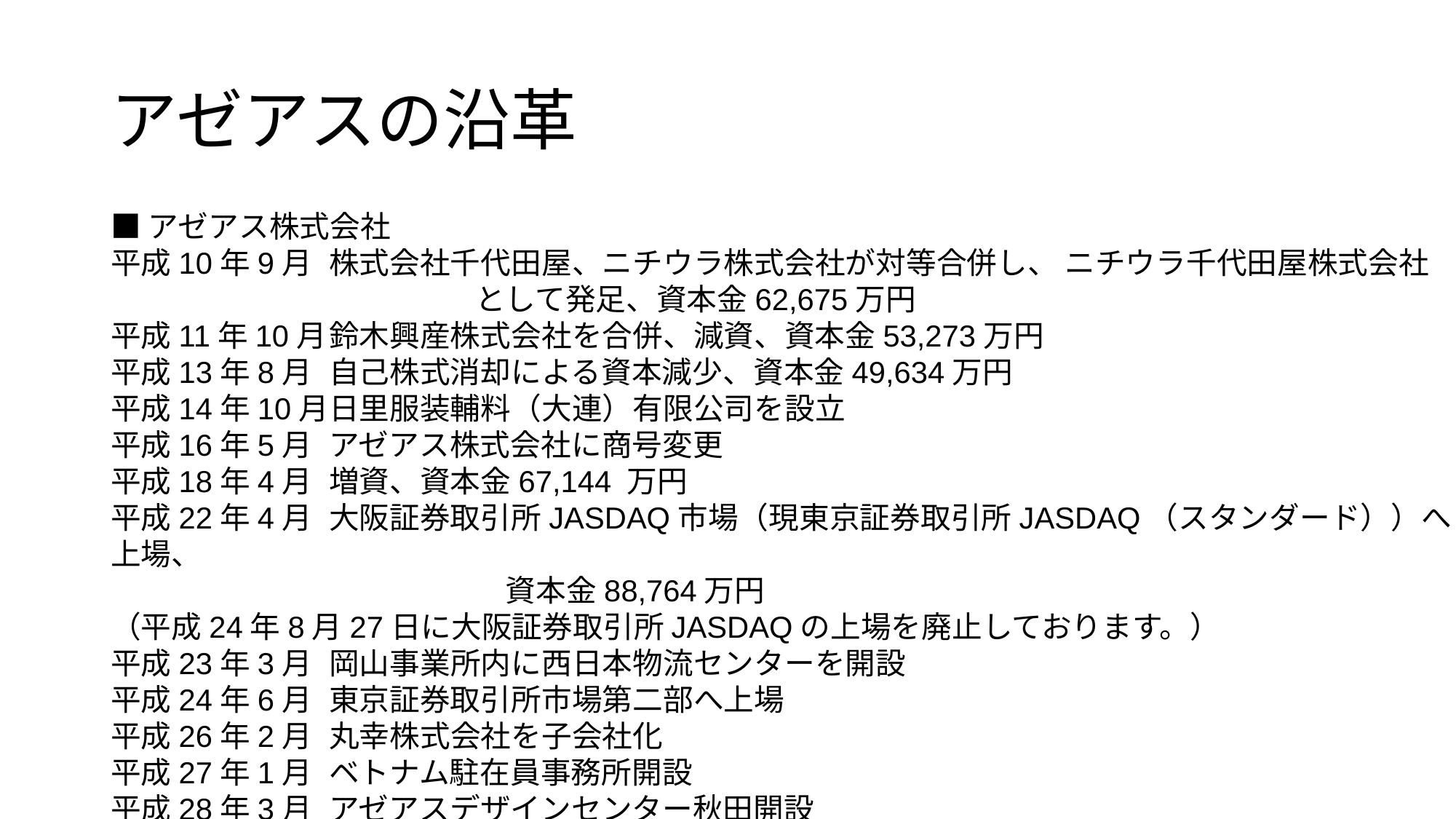

# アゼアスの沿革
■アゼアス株式会社
平成10年9月	株式会社千代田屋、ニチウラ株式会社が対等合併し、 ニチウラ千代田屋株式会社
　　　　　　　　　　　　として発足、資本金62,675万円
平成11年10月	鈴木興産株式会社を合併、減資、資本金53,273万円
平成13年8月	自己株式消却による資本減少、資本金49,634万円
平成14年10月	日里服装輔料（大連）有限公司を設立
平成16年5月	アゼアス株式会社に商号変更
平成18年4月	増資、資本金67,144 万円
平成22年4月	大阪証券取引所JASDAQ市場（現東京証券取引所JASDAQ（スタンダード））へ上場、
　　　　　　　　　　　　　資本金88,764万円
（平成24年8月27日に大阪証券取引所JASDAQの上場を廃止しております。）
平成23年3月	岡山事業所内に西日本物流センターを開設
平成24年6月	東京証券取引所市場第二部へ上場
平成26年2月	丸幸株式会社を子会社化
平成27年1月	ベトナム駐在員事務所開設
平成28年3月	アゼアスデザインセンター秋田開設